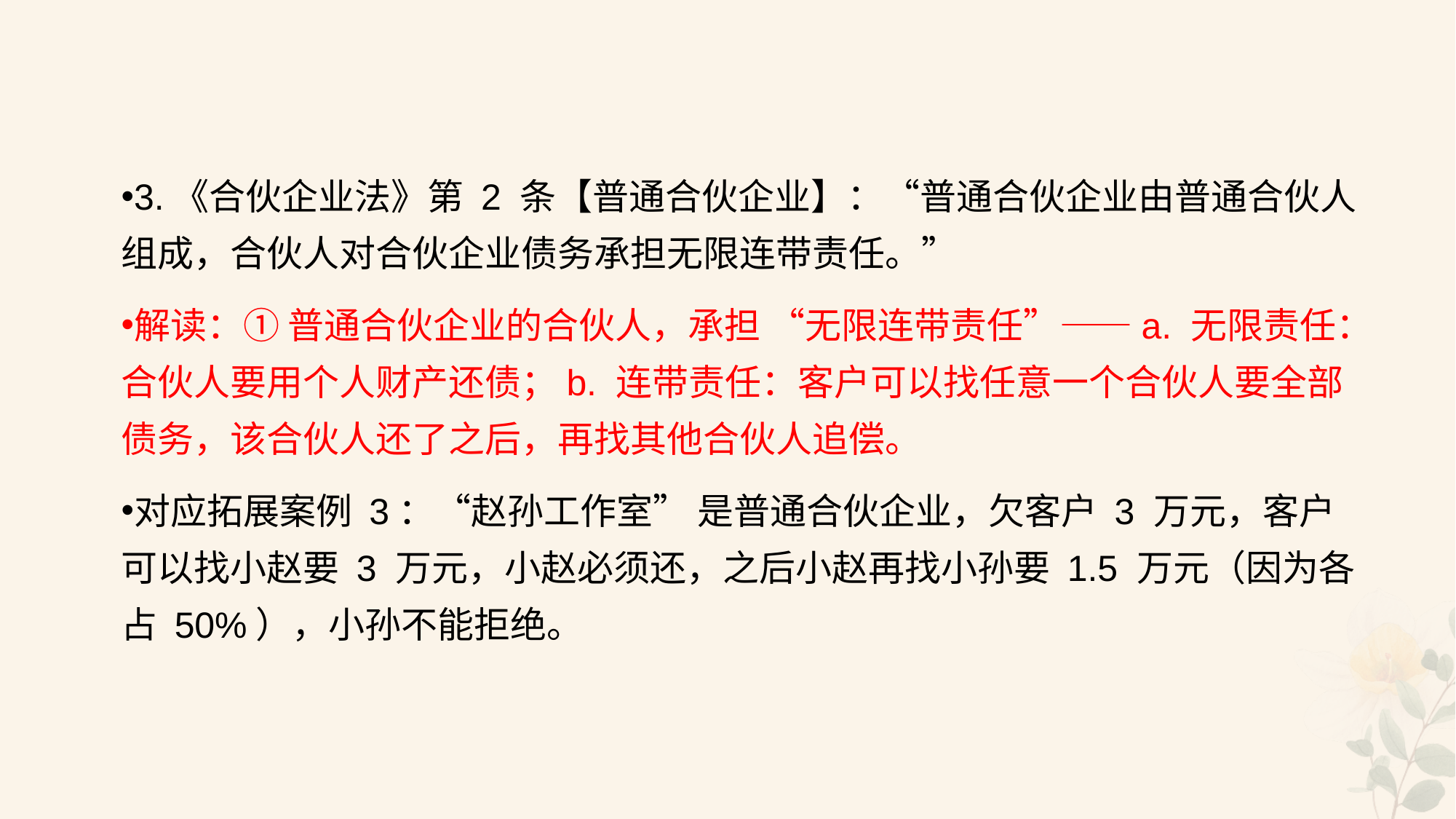

#
3.《合伙企业法》第 2 条【普通合伙企业】：“普通合伙企业由普通合伙人组成，合伙人对合伙企业债务承担无限连带责任。”
解读：① 普通合伙企业的合伙人，承担 “无限连带责任”——a. 无限责任：合伙人要用个人财产还债；b. 连带责任：客户可以找任意一个合伙人要全部债务，该合伙人还了之后，再找其他合伙人追偿。
对应拓展案例 3：“赵孙工作室” 是普通合伙企业，欠客户 3 万元，客户可以找小赵要 3 万元，小赵必须还，之后小赵再找小孙要 1.5 万元（因为各占 50%），小孙不能拒绝。